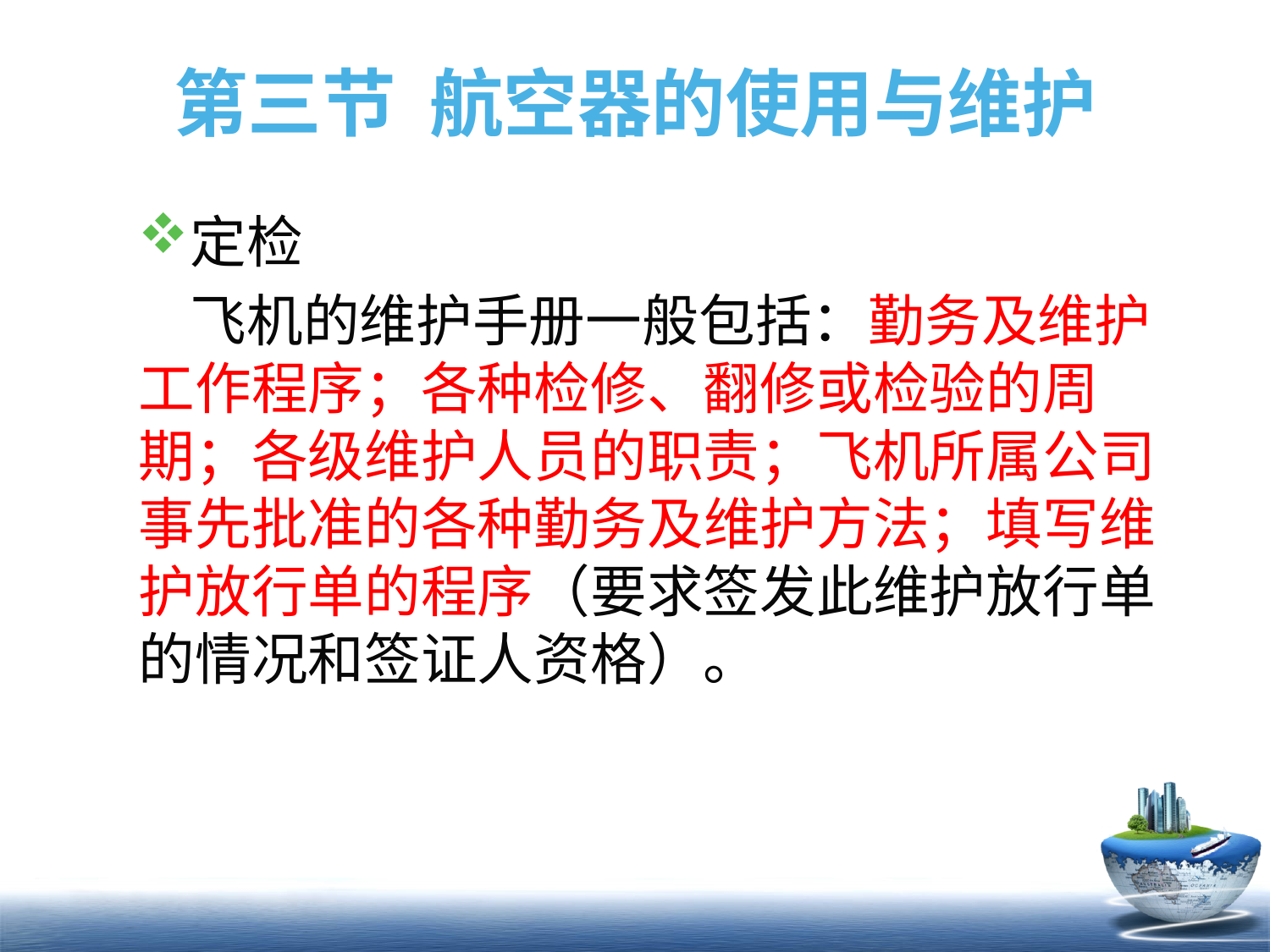

# 第三节  航空器的使用与维护
定检
   飞机的维护手册一般包括：勤务及维护工作程序；各种检修、翻修或检验的周期；各级维护人员的职责；飞机所属公司事先批准的各种勤务及维护方法；填写维护放行单的程序（要求签发此维护放行单的情况和签证人资格）。